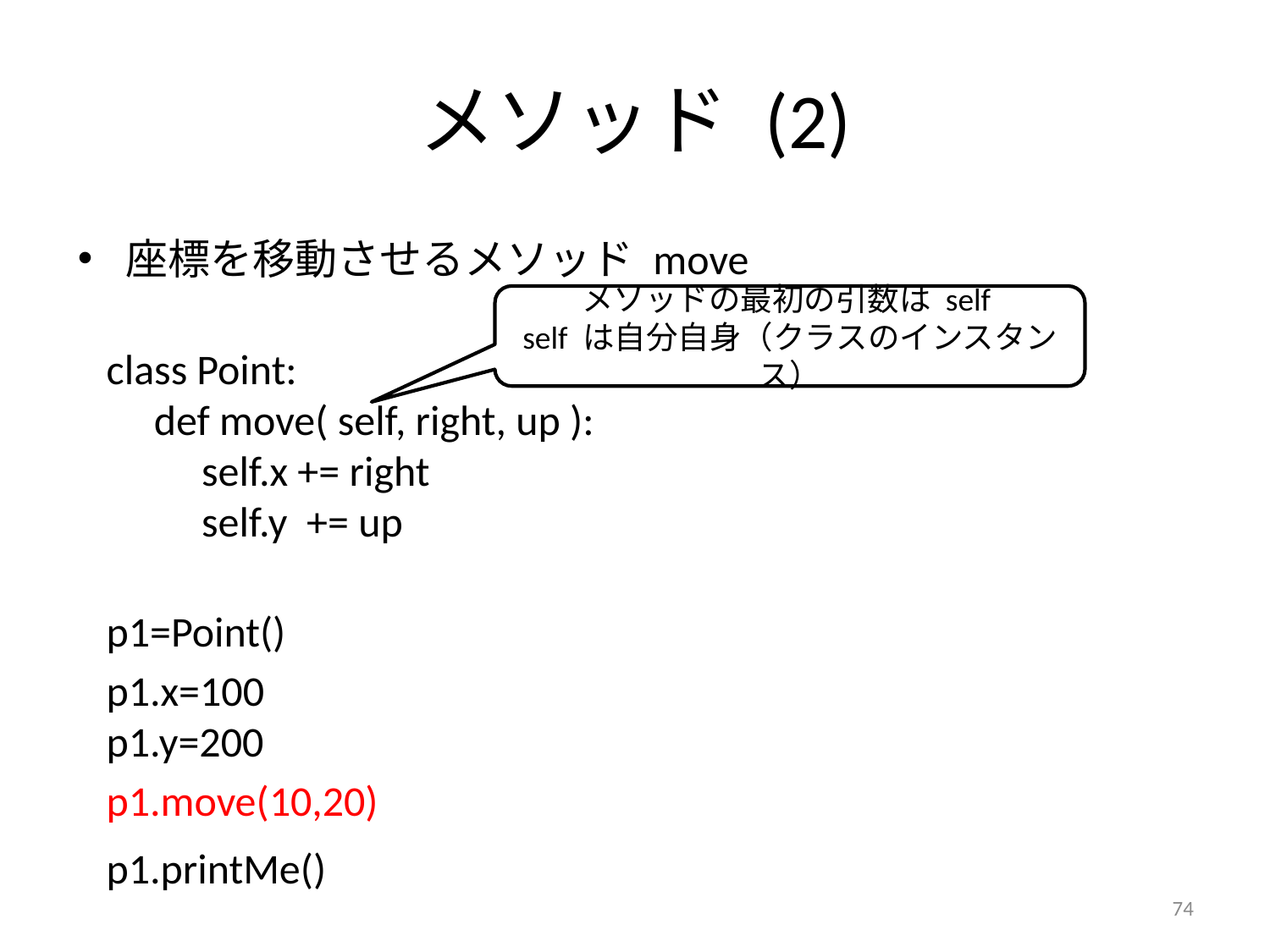

# メソッド (2)
座標を移動させるメソッド move
   class Point:
        def move( self, right, up ):
             self.x += right
             self.y  += up
   p1=Point()
   p1.x=100
   p1.y=200
   p1.move(10,20)
   p1.printMe()
メソッドの最初の引数は self
self は自分自身（クラスのインスタンス）
74